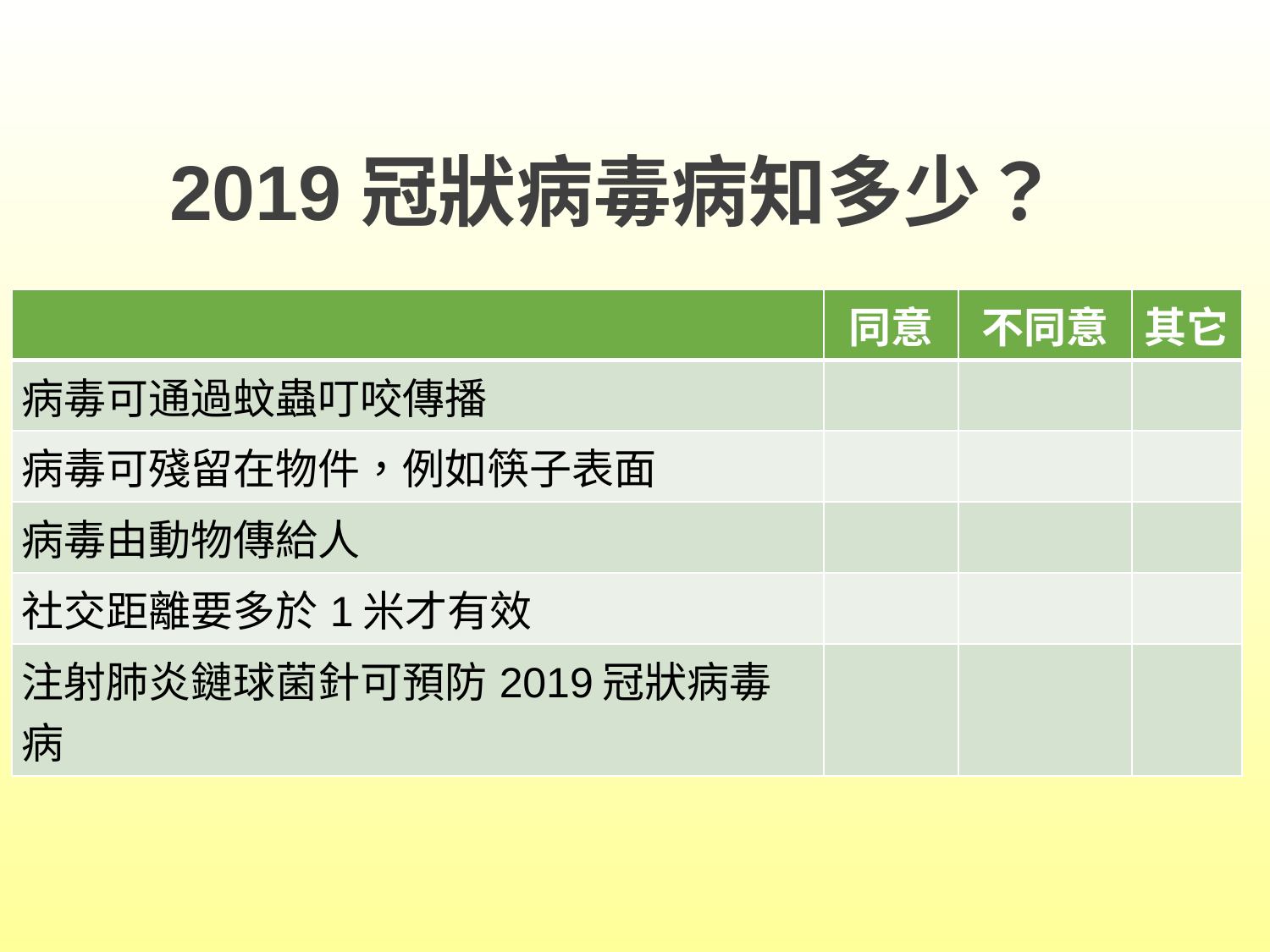

# 2019冠狀病毒病知多少？
|  | 同意 | 不同意 | 其它 |
| --- | --- | --- | --- |
| 病毒可通過蚊蟲叮咬傳播 |  |  |  |
| 病毒可殘留在物件，例如筷子表面 |  |  |  |
| 病毒由動物傳給人 |  |  |  |
| 社交距離要多於1米才有效 |  |  |  |
| 注射肺炎鏈球菌針可預防2019冠狀病毒病 |  |  |  |